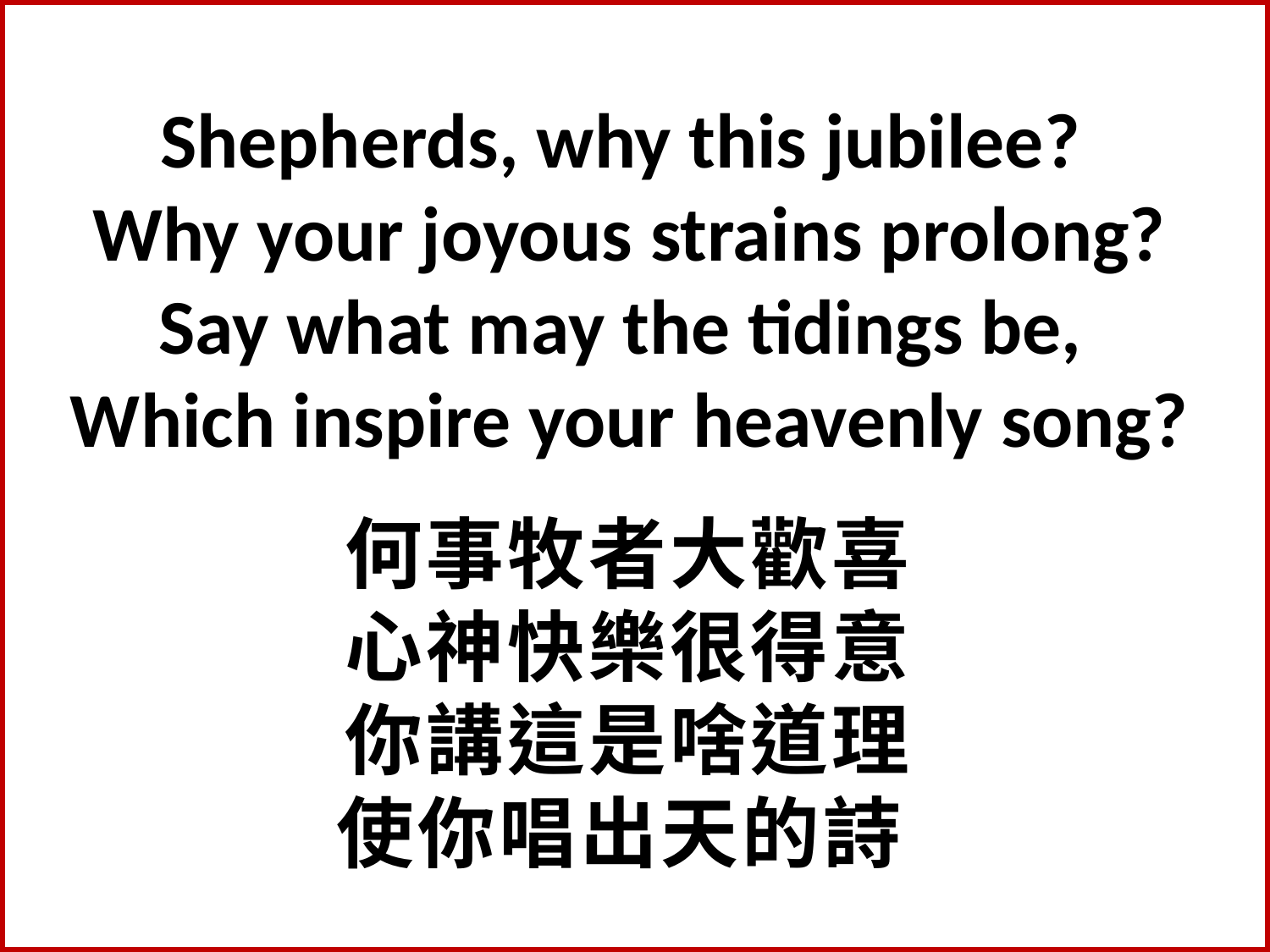

Shepherds, why this jubilee?
Why your joyous strains prolong?
Say what may the tidings be,
Which inspire your heavenly song?
何事牧者大歡喜
心神快樂很得意
你講這是啥道理
使你唱出天的詩